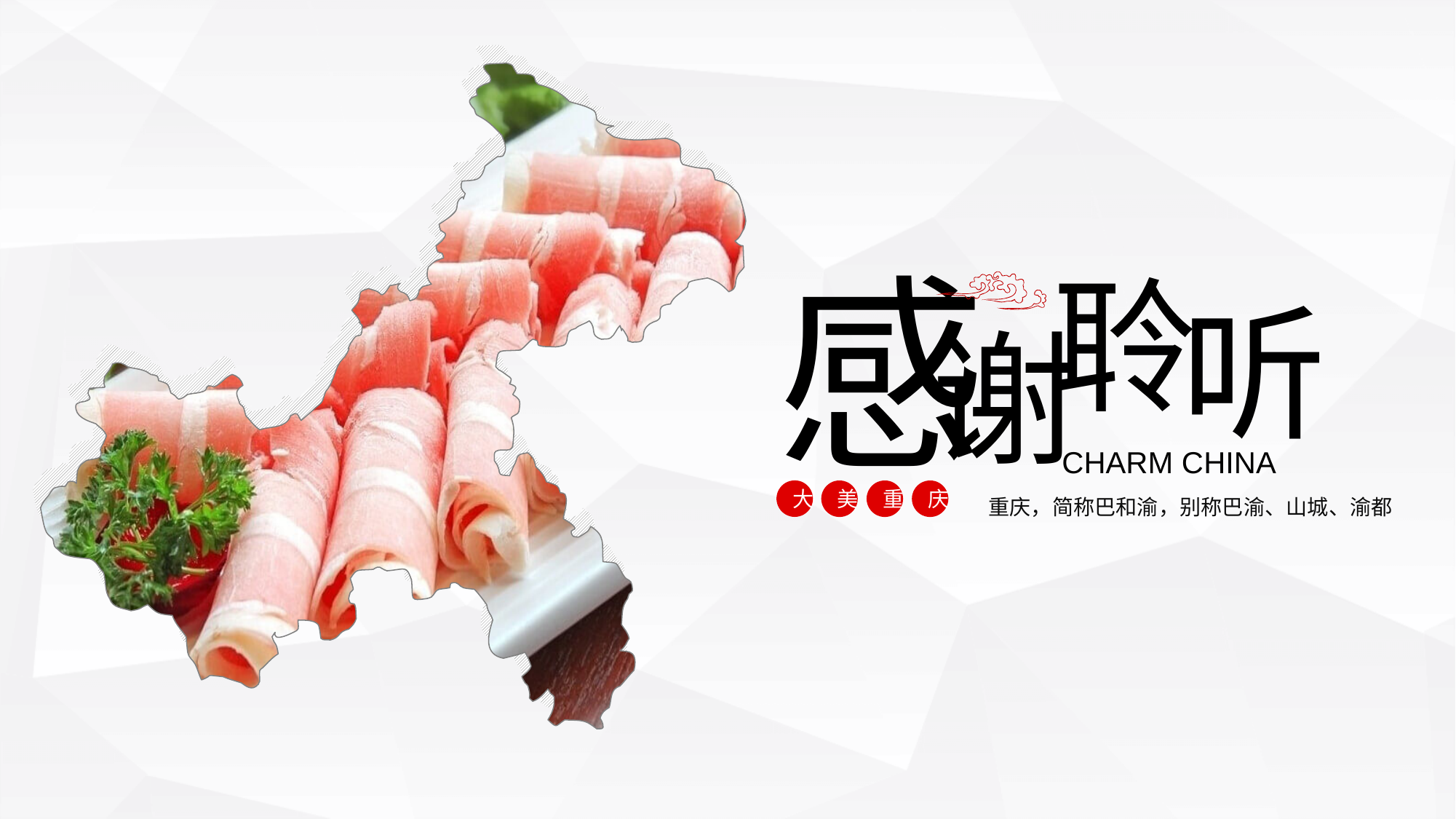

感

聆

听
谢
CHARM CHINA
重庆，简称巴和渝，别称巴渝、山城、渝都
大
美
重
庆